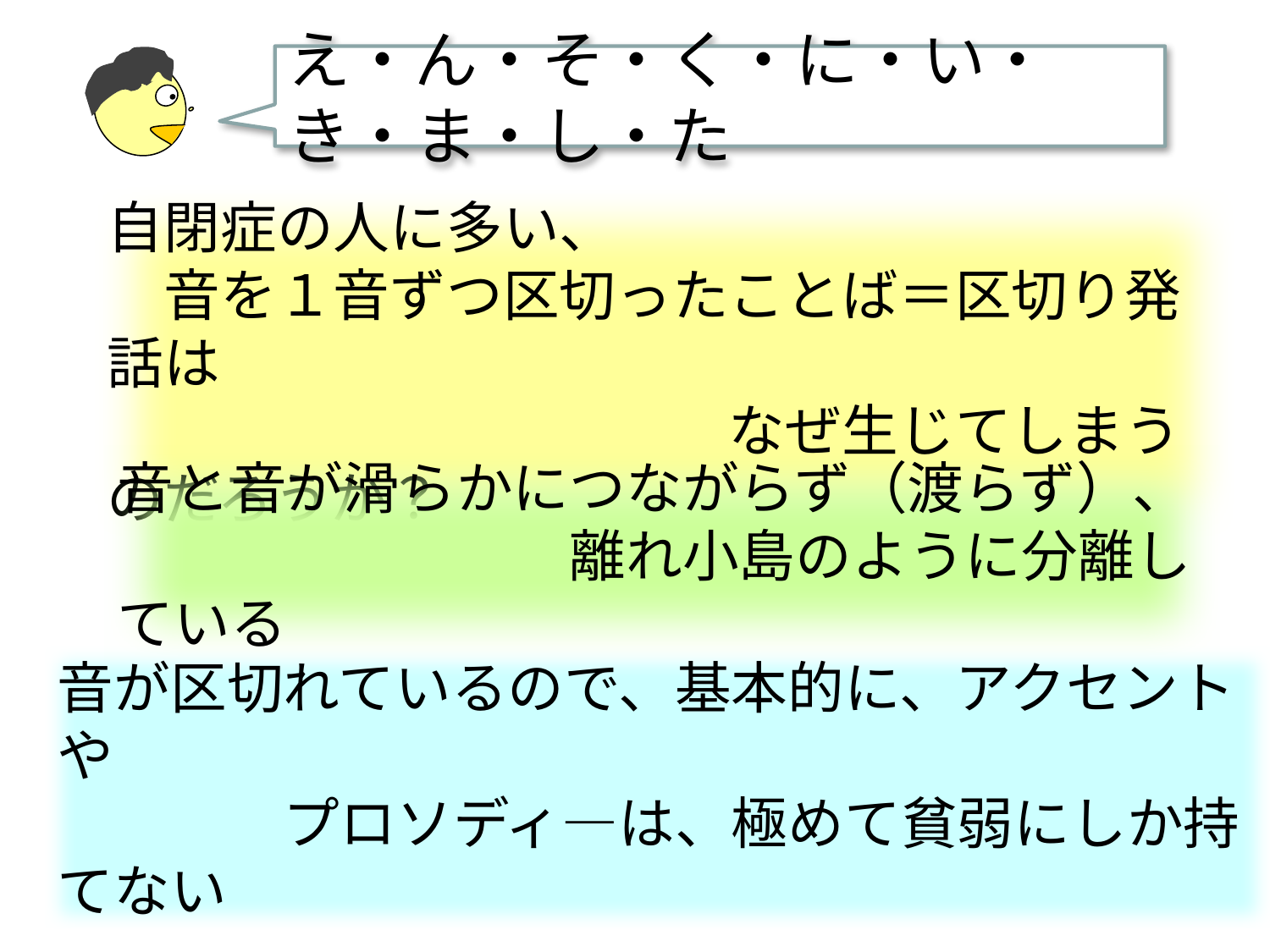

え・ん・そ・く・に・い・き・ま・し・た
自閉症の人に多い、
　音を１音ずつ区切ったことば＝区切り発話は
　　　　　　　　　　　なぜ生じてしまうのだろうか？
音と音が滑らかにつながらず（渡らず）、
　　　　　　　　離れ小島のように分離している
音が区切れているので、基本的に、アクセントや
　　　　プロソディ―は、極めて貧弱にしか持てない